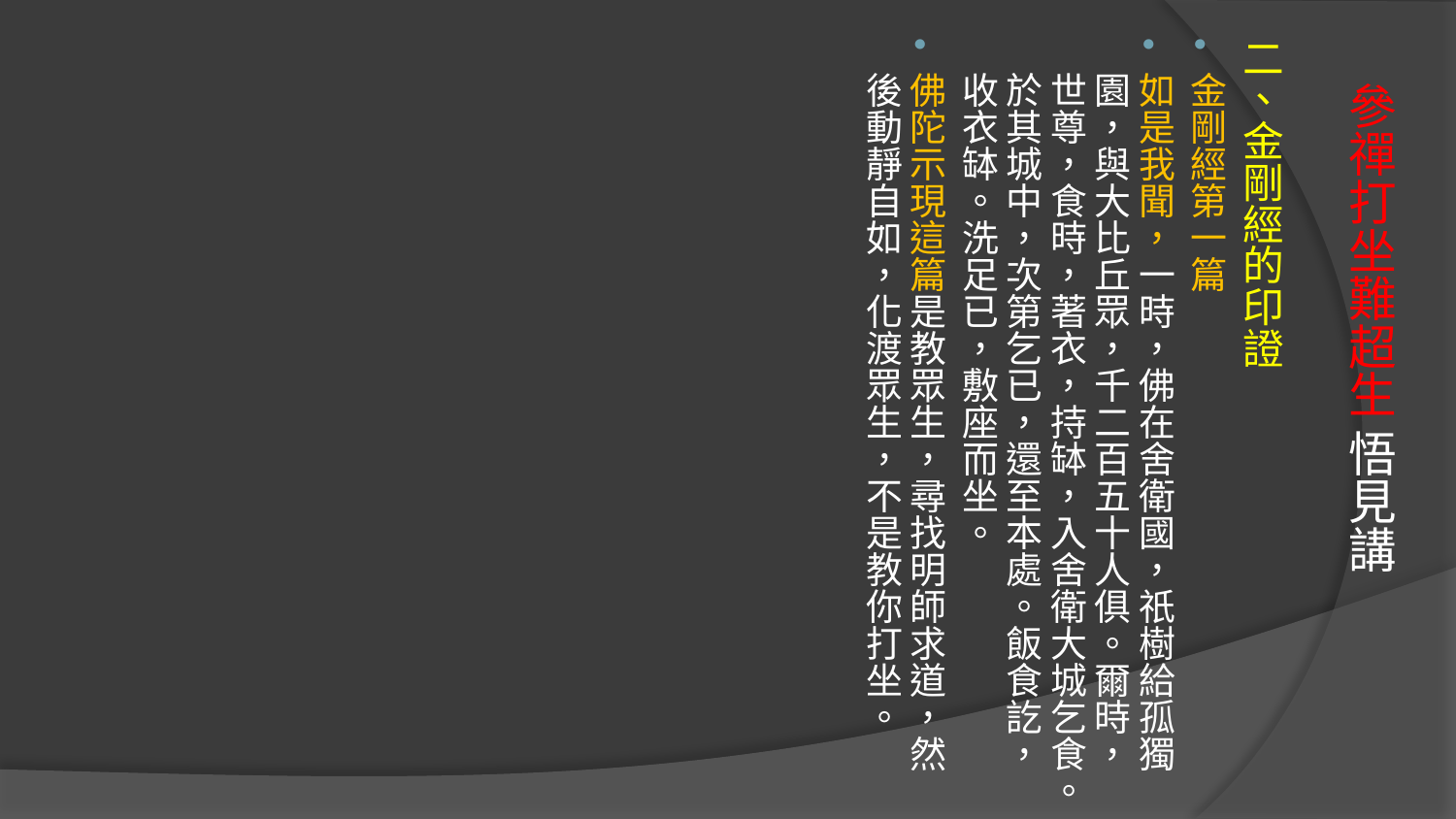

二、金剛經的印證
金剛經第一篇
如是我聞，一時，佛在舍衛國，祇樹給孤獨園，與大比丘眾，千二百五十人俱。爾時，世尊，食時，著衣，持缽，入舍衛大城乞食。於其城中，次第乞已，還至本處。飯食訖，收衣缽。洗足已，敷座而坐。
佛陀示現這篇是教眾生，尋找明師求道，然後動靜自如，化渡眾生，不是教你打坐。

# 參禪打坐難超生 悟見講